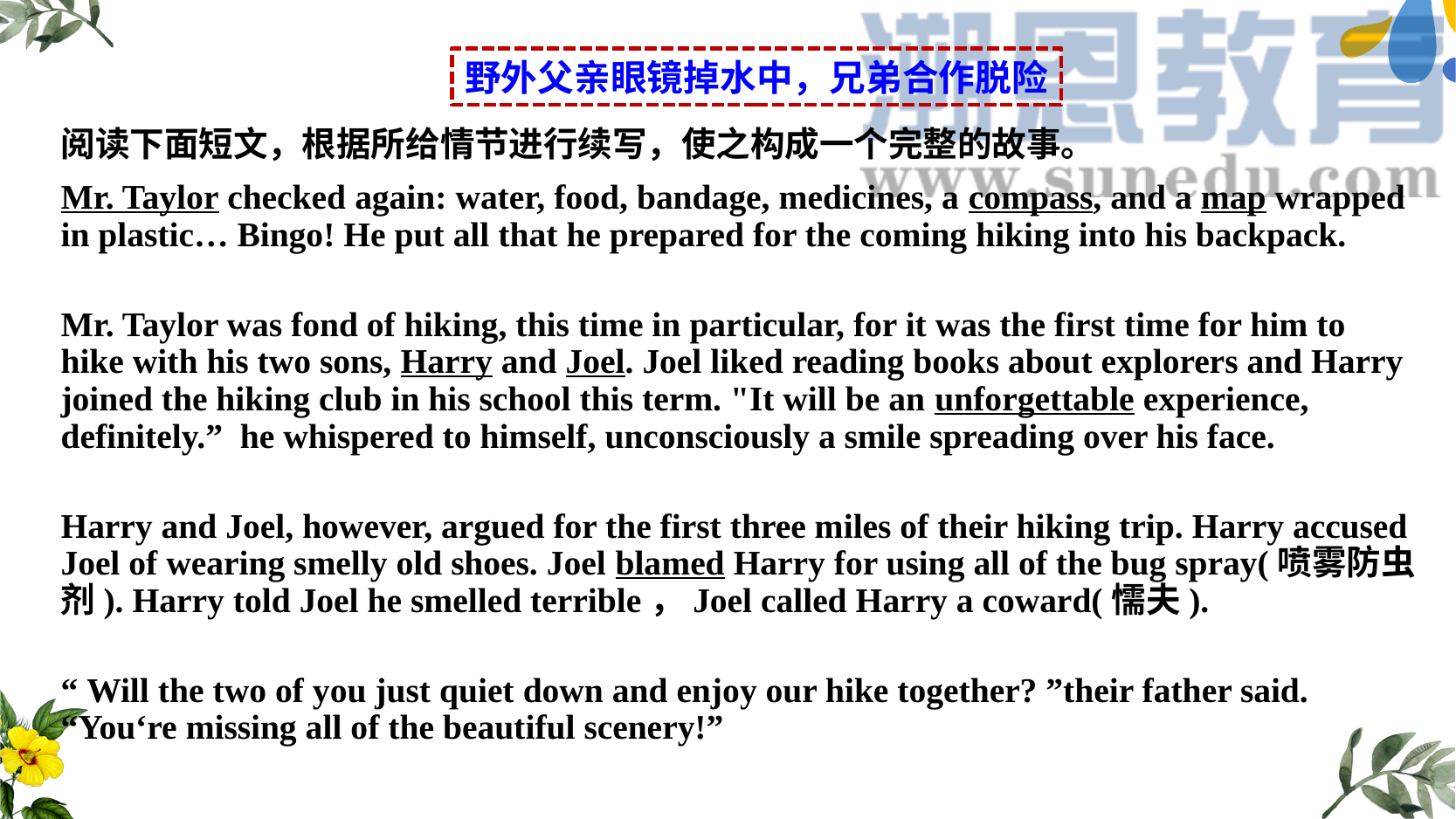

野外父亲眼镜掉水中，兄弟合作脱险
阅读下面短文，根据所给情节进行续写，使之构成一个完整的故事。
Mr. Taylor checked again: water, food, bandage, medicines, a compass, and a map wrapped in plastic… Bingo! He put all that he prepared for the coming hiking into his backpack.
Mr. Taylor was fond of hiking, this time in particular, for it was the first time for him to hike with his two sons, Harry and Joel. Joel liked reading books about explorers and Harry joined the hiking club in his school this term. "It will be an unforgettable experience, definitely.”  he whispered to himself, unconsciously a smile spreading over his face.
Harry and Joel, however, argued for the first three miles of their hiking trip. Harry accused Joel of wearing smelly old shoes. Joel blamed Harry for using all of the bug spray(喷雾防虫剂). Harry told Joel he smelled terrible，Joel called Harry a coward(懦夫).
“ Will the two of you just quiet down and enjoy our hike together? ”their father said. “You‘re missing all of the beautiful scenery!”